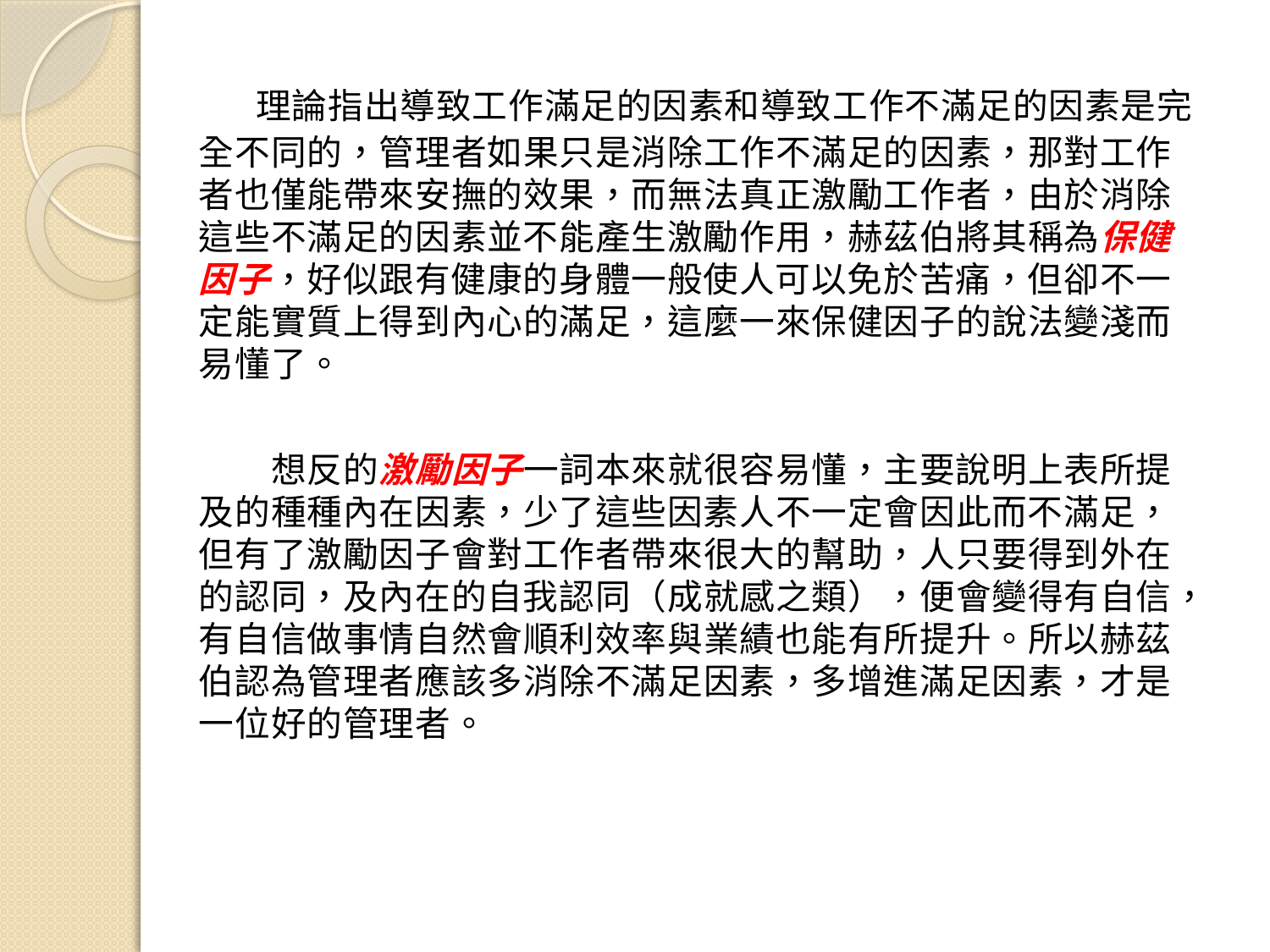

理論指出導致工作滿足的因素和導致工作不滿足的因素是完全不同的，管理者如果只是消除工作不滿足的因素，那對工作者也僅能帶來安撫的效果，而無法真正激勵工作者，由於消除這些不滿足的因素並不能產生激勵作用，赫茲伯將其稱為保健因子，好似跟有健康的身體一般使人可以免於苦痛，但卻不一定能實質上得到內心的滿足，這麼一來保健因子的說法變淺而易懂了。

　　想反的激勵因子一詞本來就很容易懂，主要說明上表所提及的種種內在因素，少了這些因素人不一定會因此而不滿足，但有了激勵因子會對工作者帶來很大的幫助，人只要得到外在的認同，及內在的自我認同（成就感之類），便會變得有自信，有自信做事情自然會順利效率與業績也能有所提升。所以赫茲伯認為管理者應該多消除不滿足因素，多增進滿足因素，才是一位好的管理者。